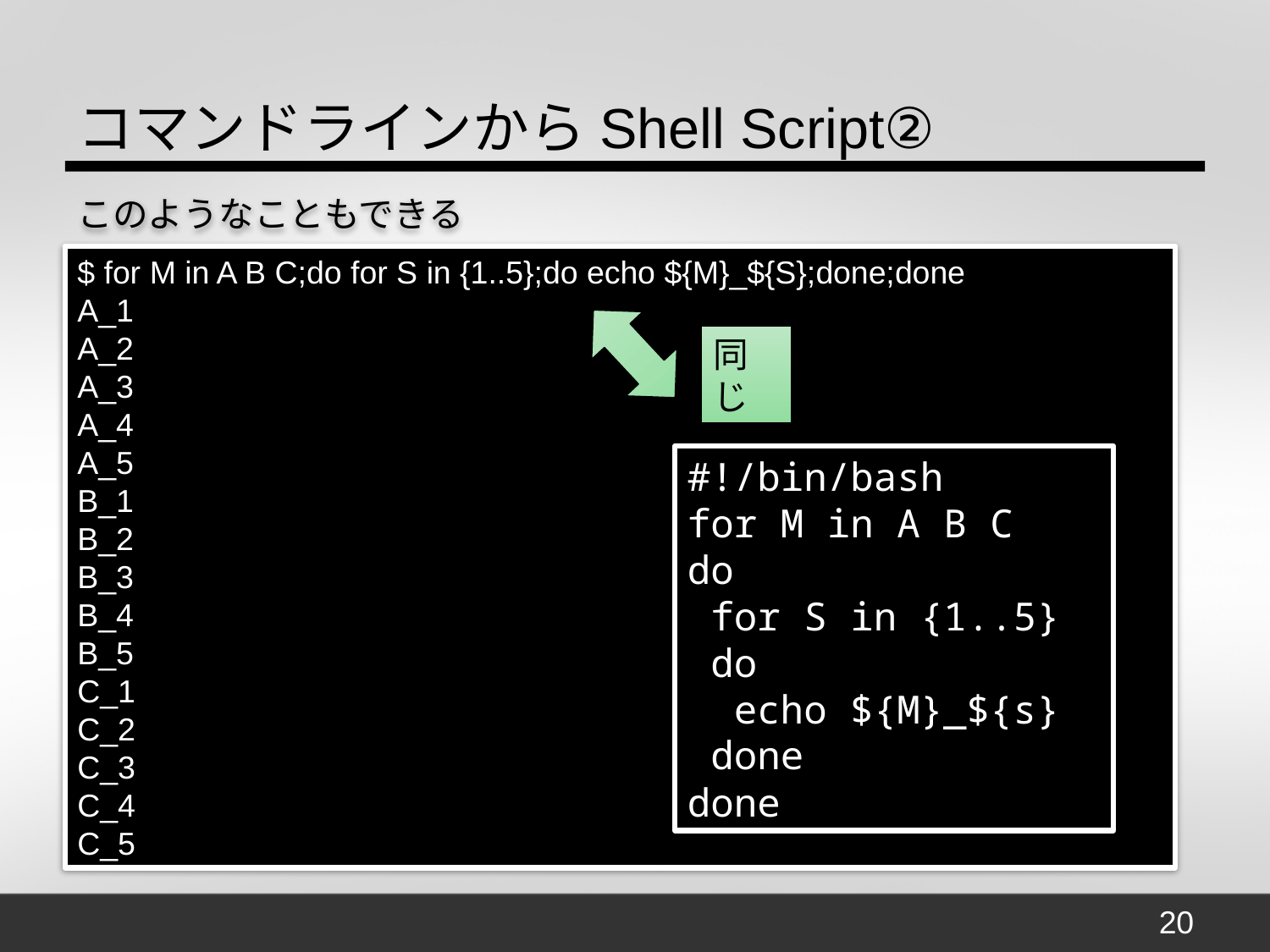

コマンドラインからShell Script②
このようなこともできる
$ for M in A B C;do for S in {1..5};do echo ${M}_${S};done;done
A_1
A_2
A_3
A_4
A_5
B_1
B_2
B_3
B_4
B_5
C_1
C_2
C_3
C_4
C_5

同じ
#!/bin/bash
for M in A B C
do
 for S in {1..5}
 do
  echo ${M}_${s}
 done
done
20